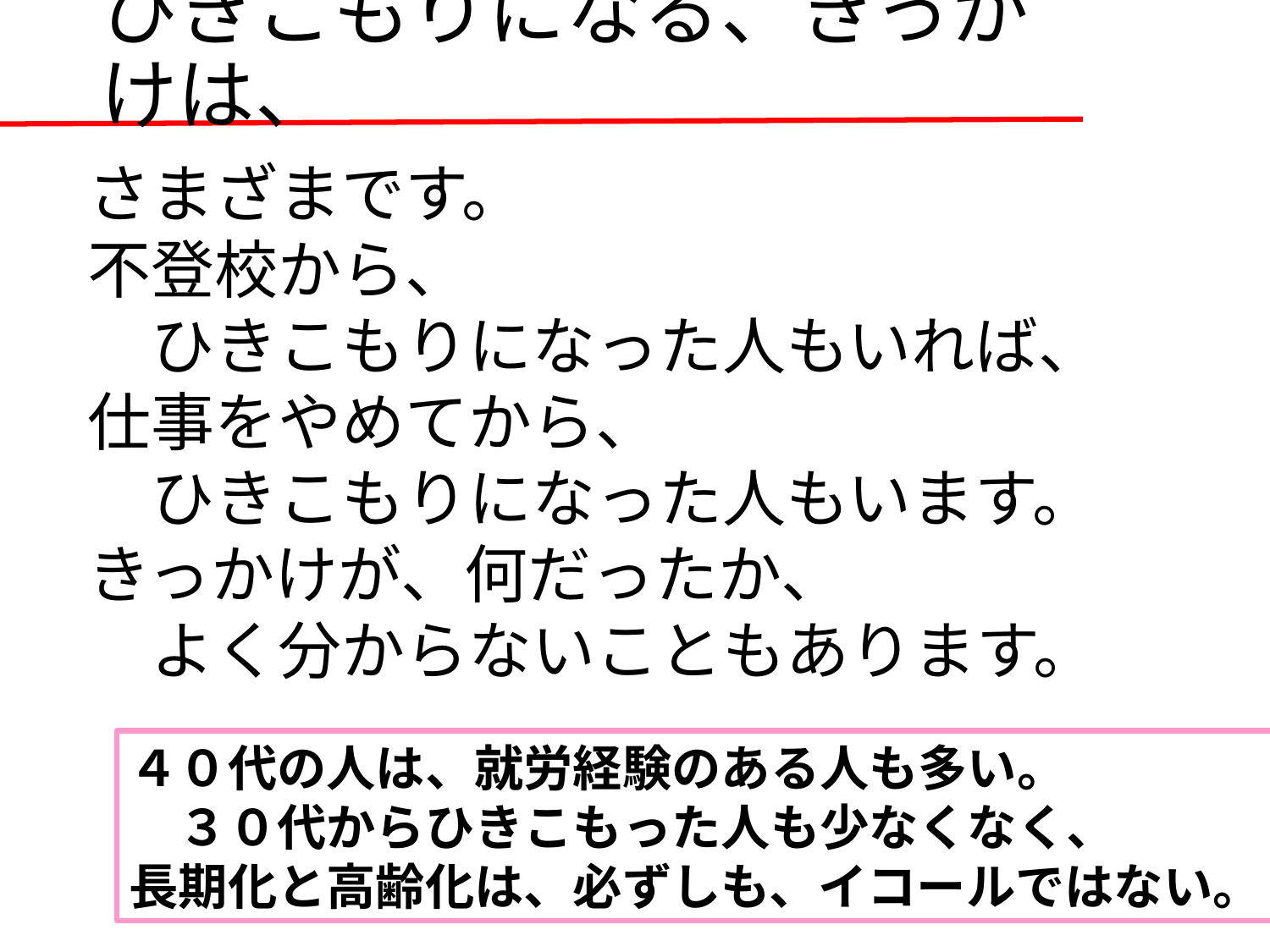

# ひきこもりになる、きっかけは、
さまざまです。
不登校から、
　ひきこもりになった人もいれば、
仕事をやめてから、
　ひきこもりになった人もいます。
きっかけが、何だったか、
　よく分からないこともあります。
４０代の人は、就労経験のある人も多い。
　３０代からひきこもった人も少なくなく、
長期化と高齢化は、必ずしも、イコールではない。